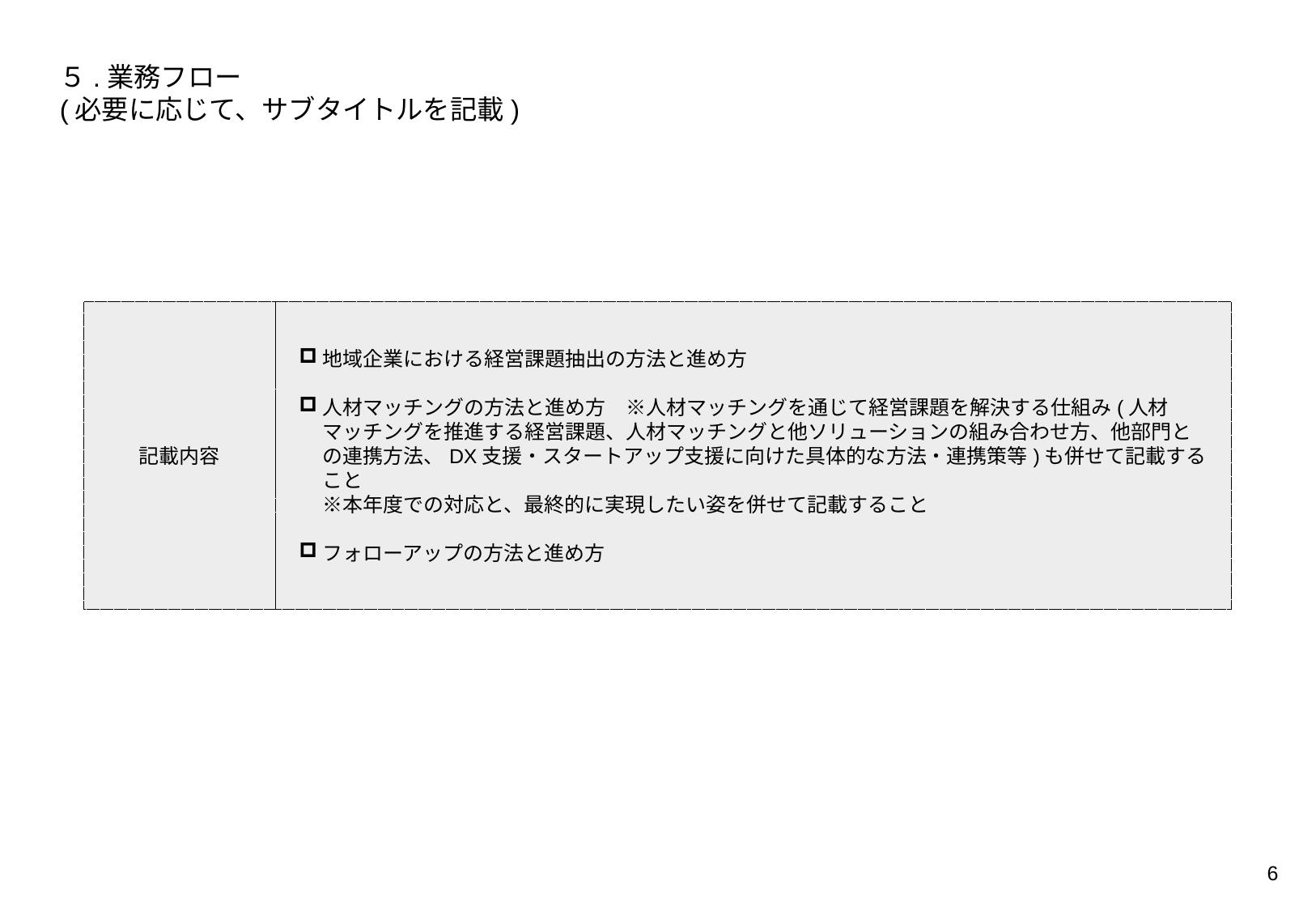

５.業務フロー
(必要に応じて、サブタイトルを記載)
記載内容
地域企業における経営課題抽出の方法と進め方

人材マッチングの方法と進め方　※人材マッチングを通じて経営課題を解決する仕組み(人材マッチングを推進する経営課題、人材マッチングと他ソリューションの組み合わせ方、他部門との連携方法、DX支援・スタートアップ支援に向けた具体的な方法・連携策等)も併せて記載すること
※本年度での対応と、最終的に実現したい姿を併せて記載すること

フォローアップの方法と進め方
6